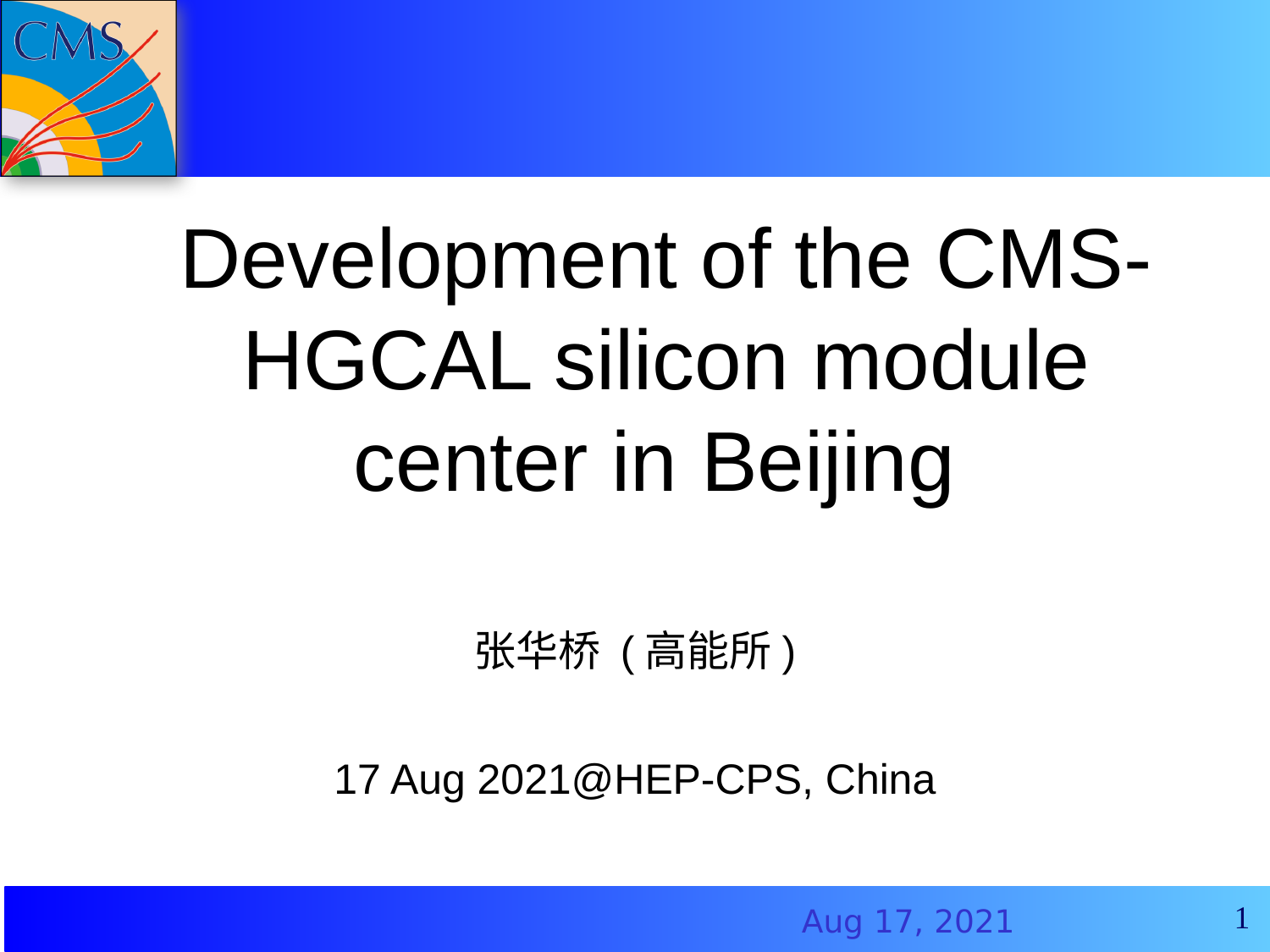

Development of the CMS-HGCAL silicon module center in Beijing
张华桥 (高能所)

17 Aug 2021@HEP-CPS, China
1